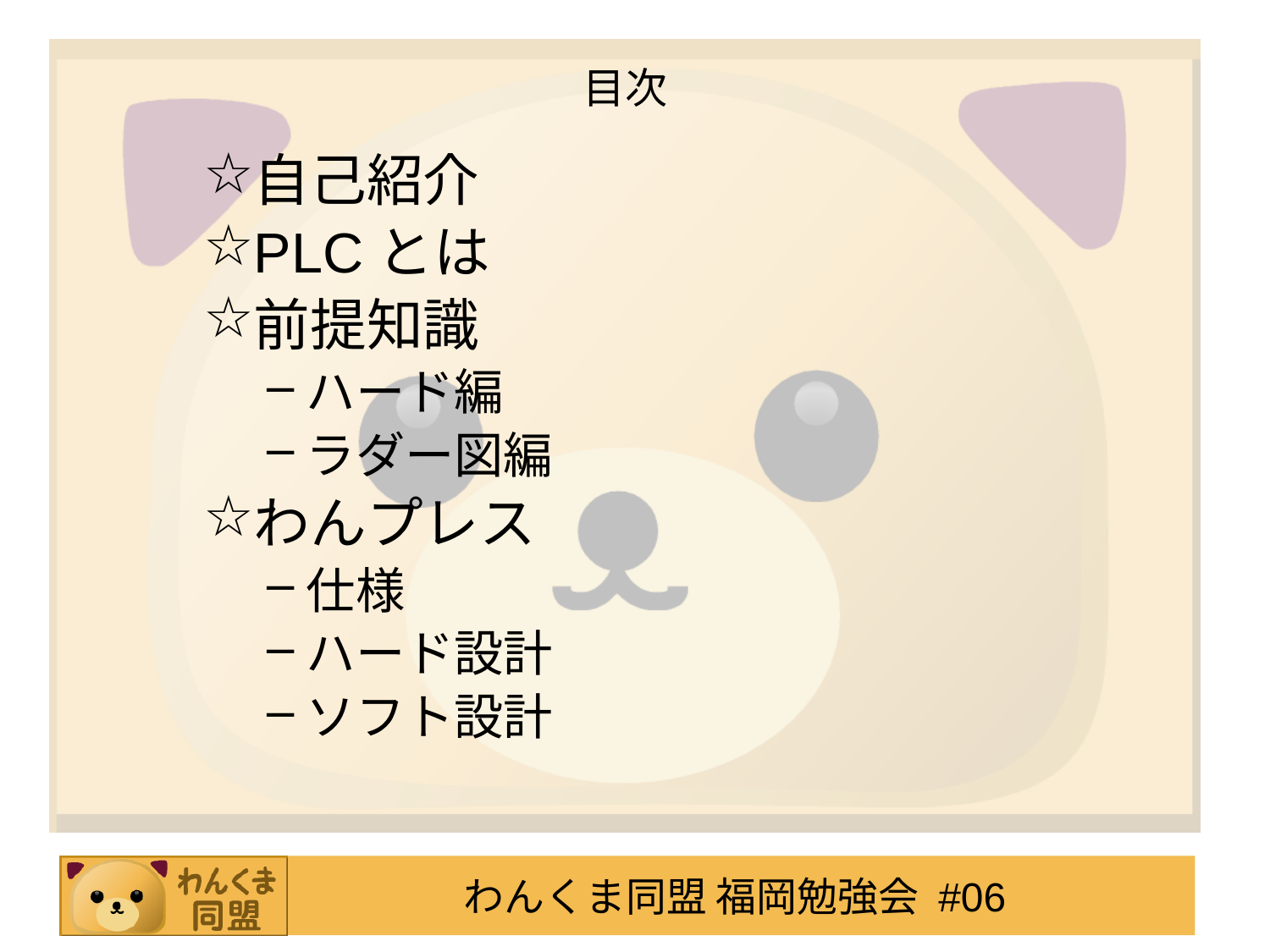

# 目次
自己紹介
PLCとは
前提知識
ハード編
ラダー図編
わんプレス
仕様
ハード設計
ソフト設計